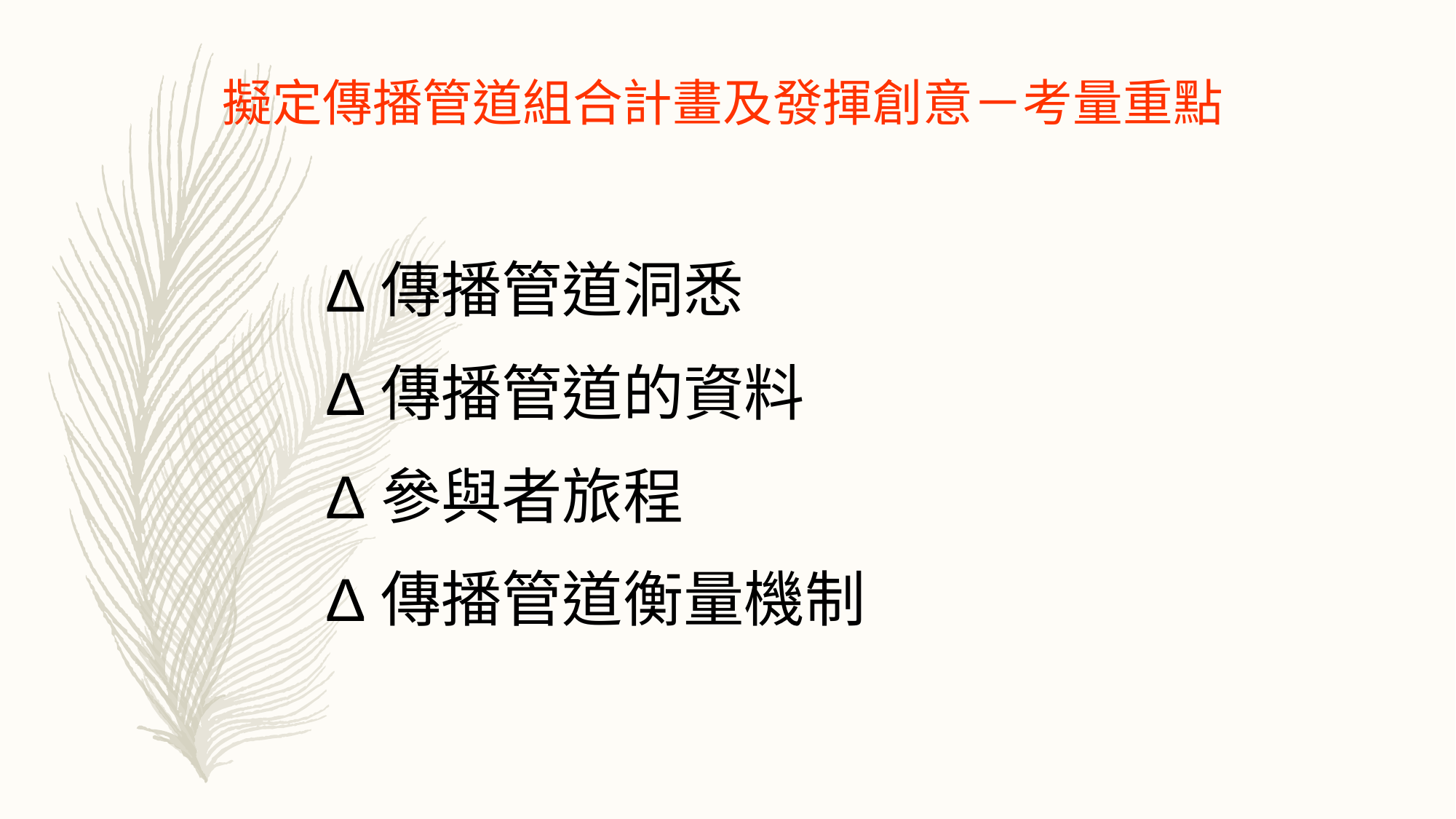

擬定傳播管道組合計畫及發揮創意－考量重點
Δ傳播管道洞悉
Δ傳播管道的資料
Δ參與者旅程
Δ傳播管道衡量機制